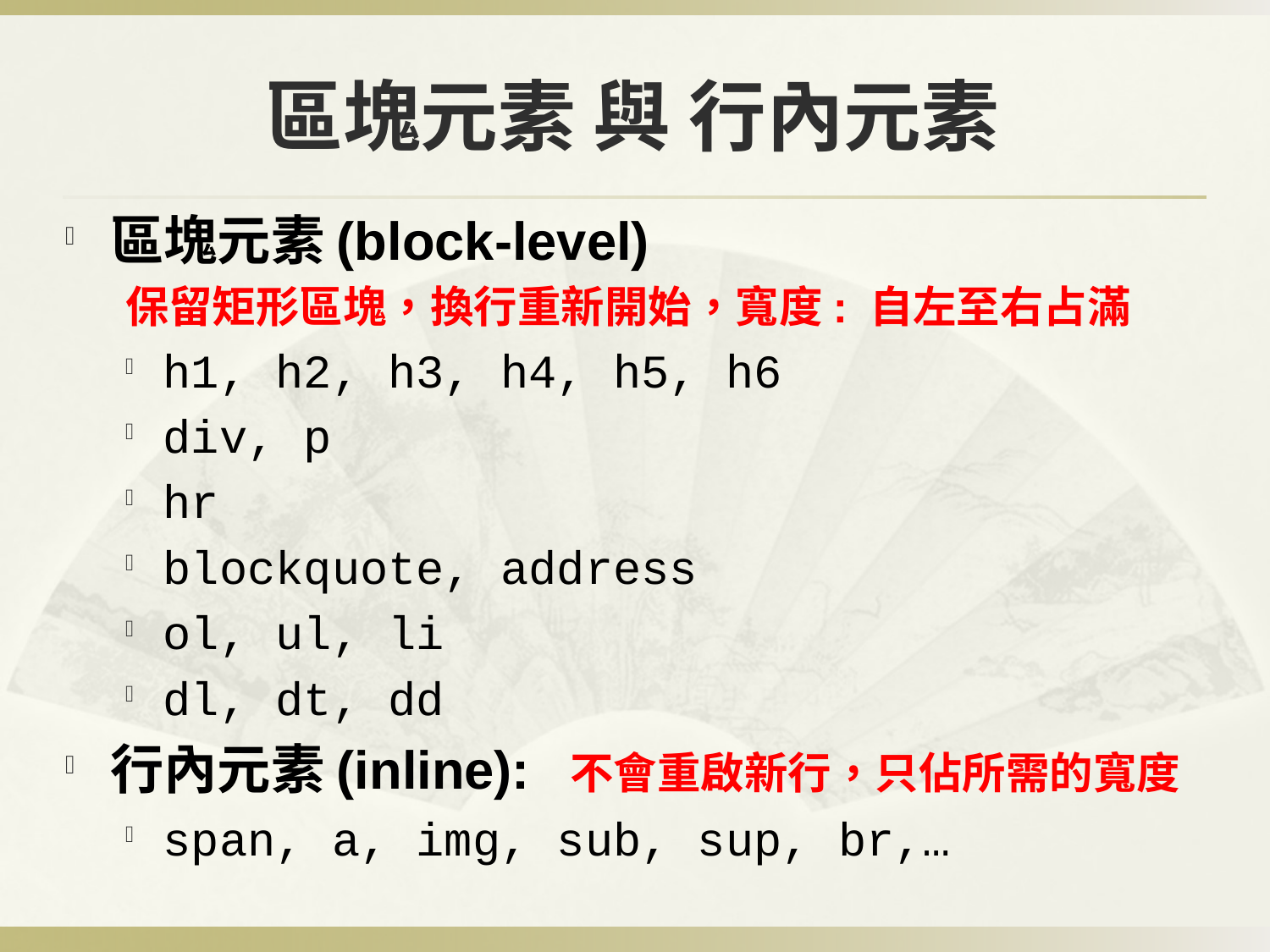

# 區塊元素 與 行內元素
區塊元素(block-level)
保留矩形區塊，換行重新開始，寬度: 自左至右占滿
h1, h2, h3, h4, h5, h6
div, p
hr
blockquote, address
ol, ul, li
dl, dt, dd
行內元素(inline):  不會重啟新行，只佔所需的寬度
span, a, img, sub, sup, br,…